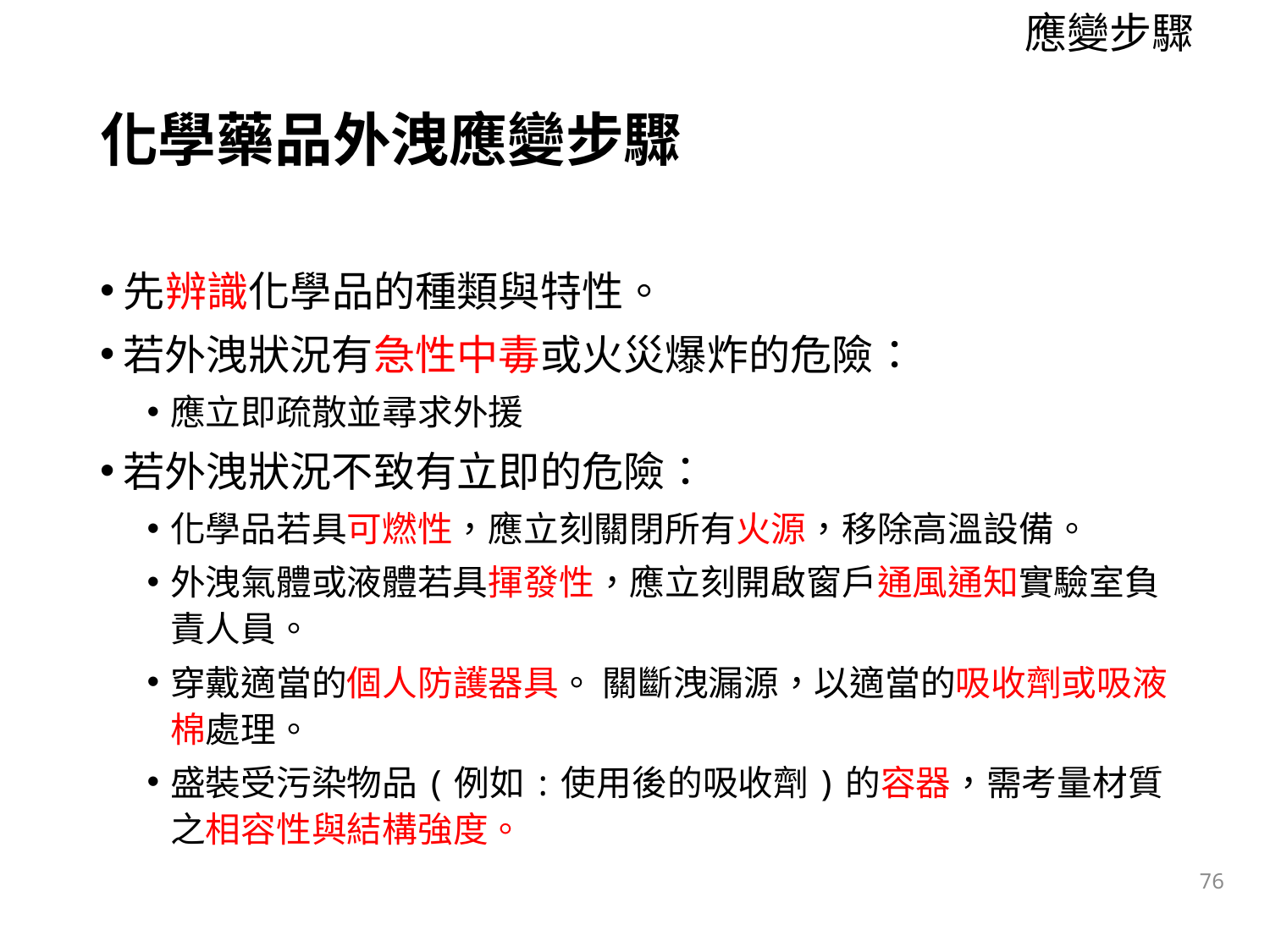

應變步驟
# 化學藥品外洩應變步驟
先辨識化學品的種類與特性。
若外洩狀況有急性中毒或火災爆炸的危險：
應立即疏散並尋求外援
若外洩狀況不致有立即的危險：
化學品若具可燃性，應立刻關閉所有火源，移除高溫設備。
外洩氣體或液體若具揮發性，應立刻開啟窗戶通風通知實驗室負責人員。
穿戴適當的個人防護器具。 關斷洩漏源，以適當的吸收劑或吸液棉處理。
盛裝受污染物品(例如:使用後的吸收劑)的容器，需考量材質之相容性與結構強度。
76